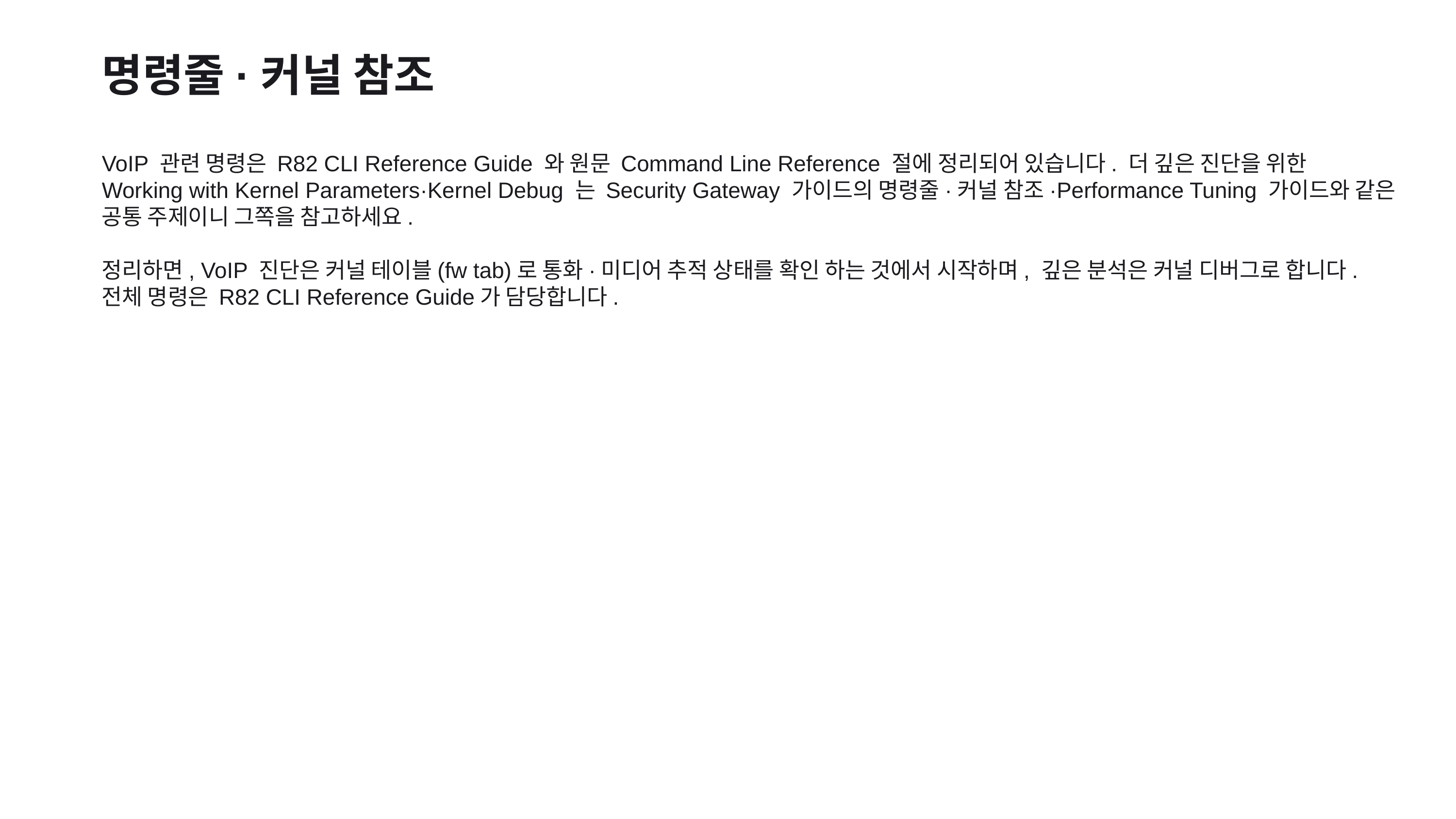

명령줄·커널 참조
VoIP 관련 명령은 R82 CLI Reference Guide 와 원문 Command Line Reference 절에 정리되어 있습니다. 더 깊은 진단을 위한 Working with Kernel Parameters·Kernel Debug 는 Security Gateway 가이드의 명령줄·커널 참조·Performance Tuning 가이드와 같은 공통 주제이니 그쪽을 참고하세요.

정리하면, VoIP 진단은 커널 테이블(fw tab)로 통화·미디어 추적 상태를 확인 하는 것에서 시작하며, 깊은 분석은 커널 디버그로 합니다. 전체 명령은 R82 CLI Reference Guide가 담당합니다.